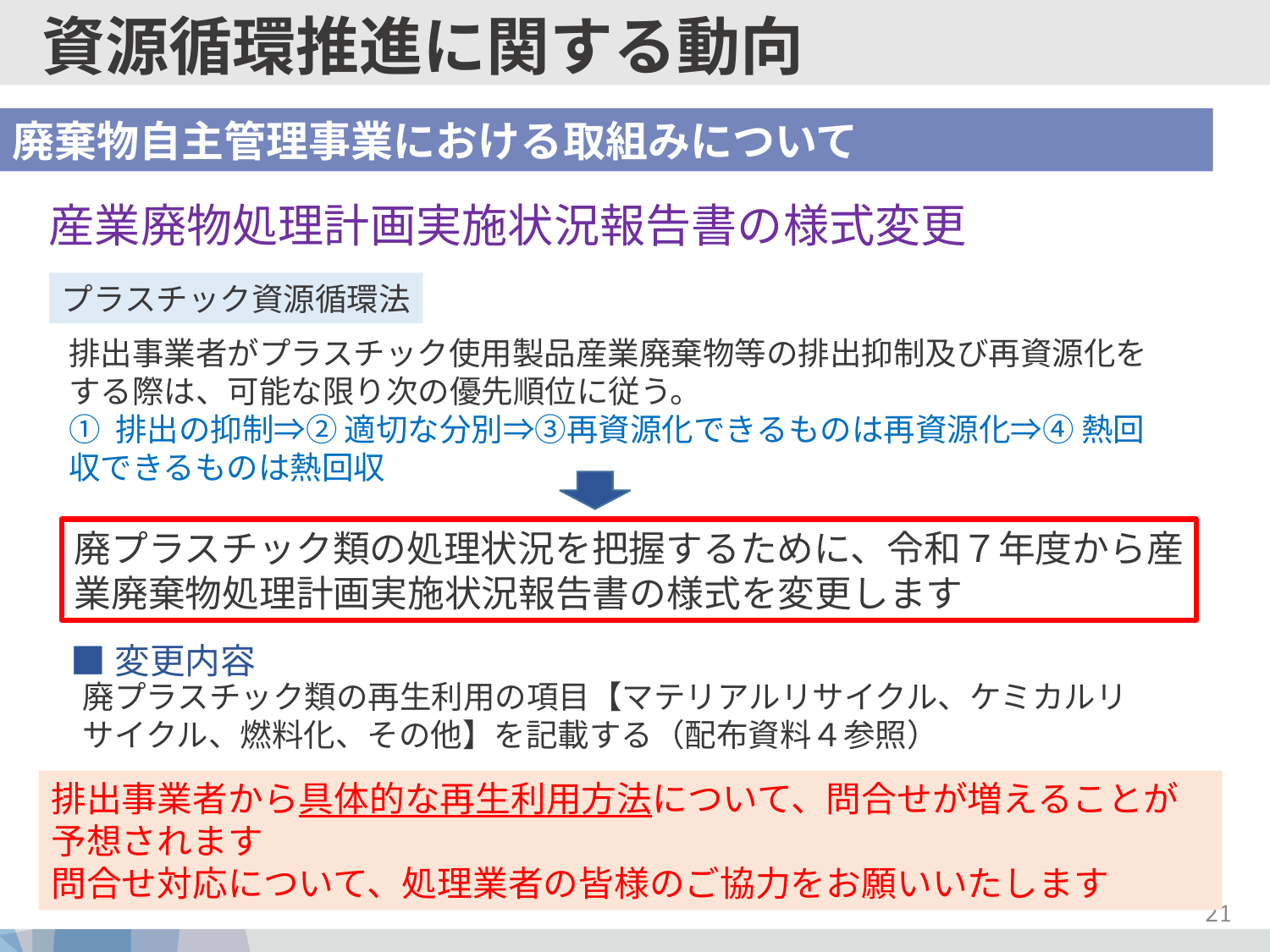

資源循環推進に関する動向
廃棄物自主管理事業における取組みについて
# 産業廃物処理計画実施状況報告書の様式変更
プラスチック資源循環法
排出事業者がプラスチック使用製品産業廃棄物等の排出抑制及び再資源化をする際は、可能な限り次の優先順位に従う。
① 排出の抑制⇒② 適切な分別⇒③再資源化できるものは再資源化⇒④ 熱回収できるものは熱回収

廃プラスチック類の処理状況を把握するために、令和７年度から産業廃棄物処理計画実施状況報告書の様式を変更します
■変更内容
廃プラスチック類の再生利用の項目【マテリアルリサイクル、ケミカルリサイクル、燃料化、その他】を記載する（配布資料４参照）
排出事業者から具体的な再生利用方法について、問合せが増えることが予想されます
問合せ対応について、処理業者の皆様のご協力をお願いいたします
21